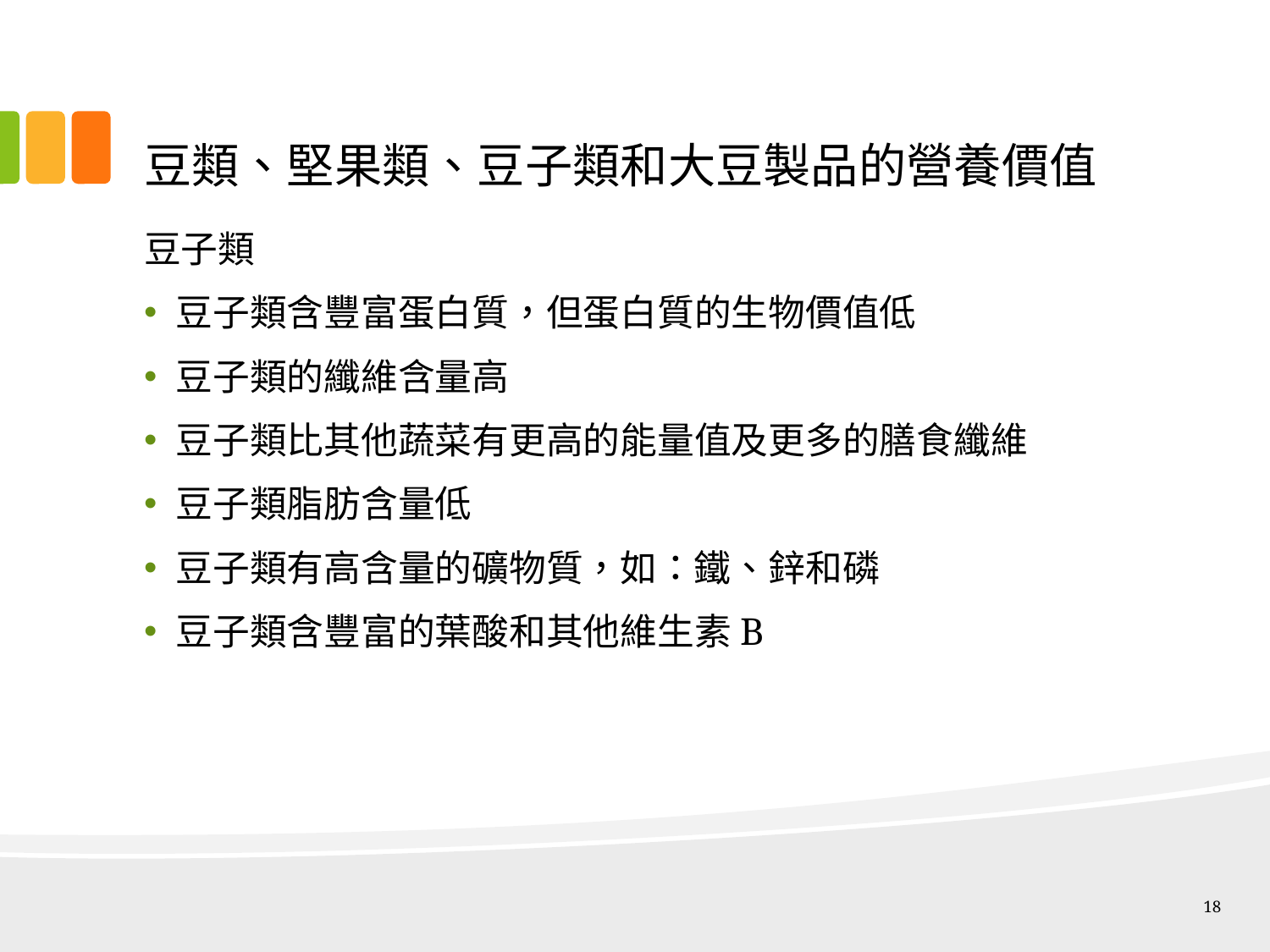

# 豆類、堅果類、豆子類和大豆製品的營養價值
豆子類
豆子類含豐富蛋白質，但蛋白質的生物價值低
豆子類的纖維含量高
豆子類比其他蔬菜有更高的能量值及更多的膳食纖維
豆子類脂肪含量低
豆子類有高含量的礦物質，如：鐵、鋅和磷
豆子類含豐富的葉酸和其他維生素B
18